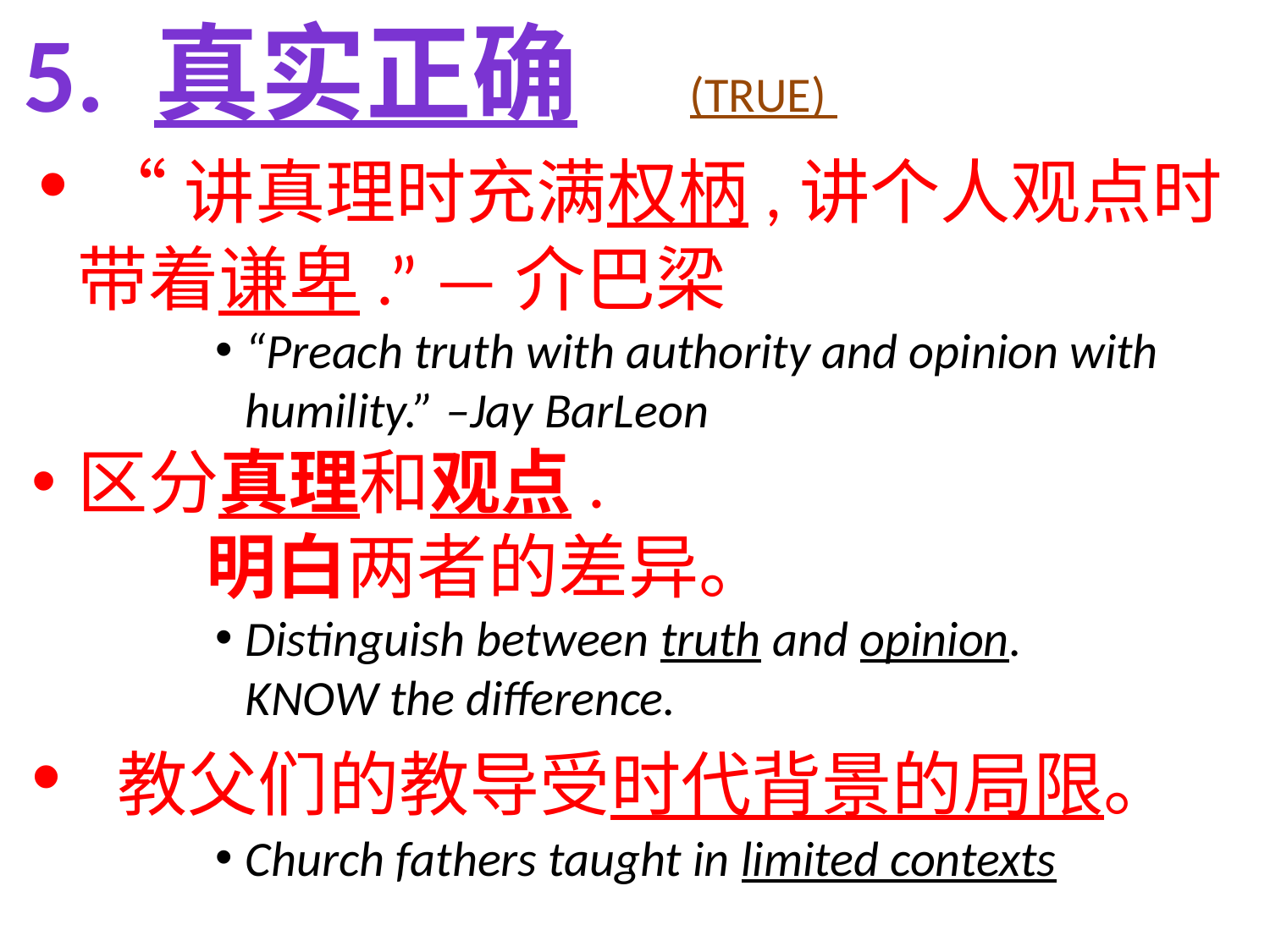

5. 真实正确	(TRUE)
 “讲真理时充满权柄,讲个人观点时带着谦卑.” —介巴梁
“Preach truth with authority and opinion with humility.” –Jay BarLeon
区分真理和观点.                                               明白两者的差异。
Distinguish between truth and opinion.                 KNOW the difference.
 教父们的教导受时代背景的局限。
Church fathers taught in limited contexts